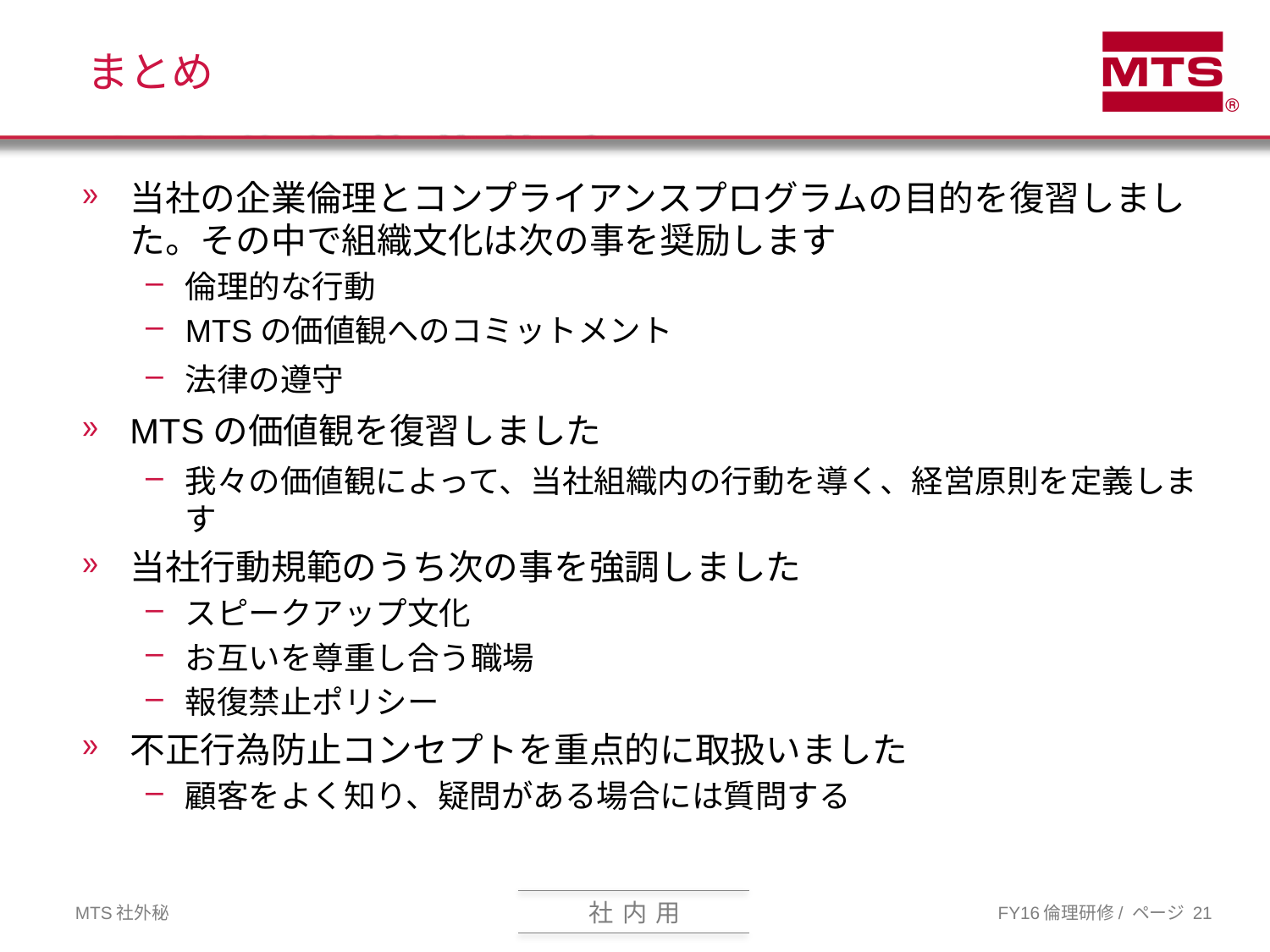

# まとめ
当社の企業倫理とコンプライアンスプログラムの目的を復習しました。その中で組織文化は次の事を奨励します
倫理的な行動
MTSの価値観へのコミットメント
法律の遵守
MTSの価値観を復習しました
我々の価値観によって、当社組織内の行動を導く、経営原則を定義します
当社行動規範のうち次の事を強調しました
スピークアップ文化
お互いを尊重し合う職場
報復禁止ポリシー
不正行為防止コンセプトを重点的に取扱いました
顧客をよく知り、疑問がある場合には質問する